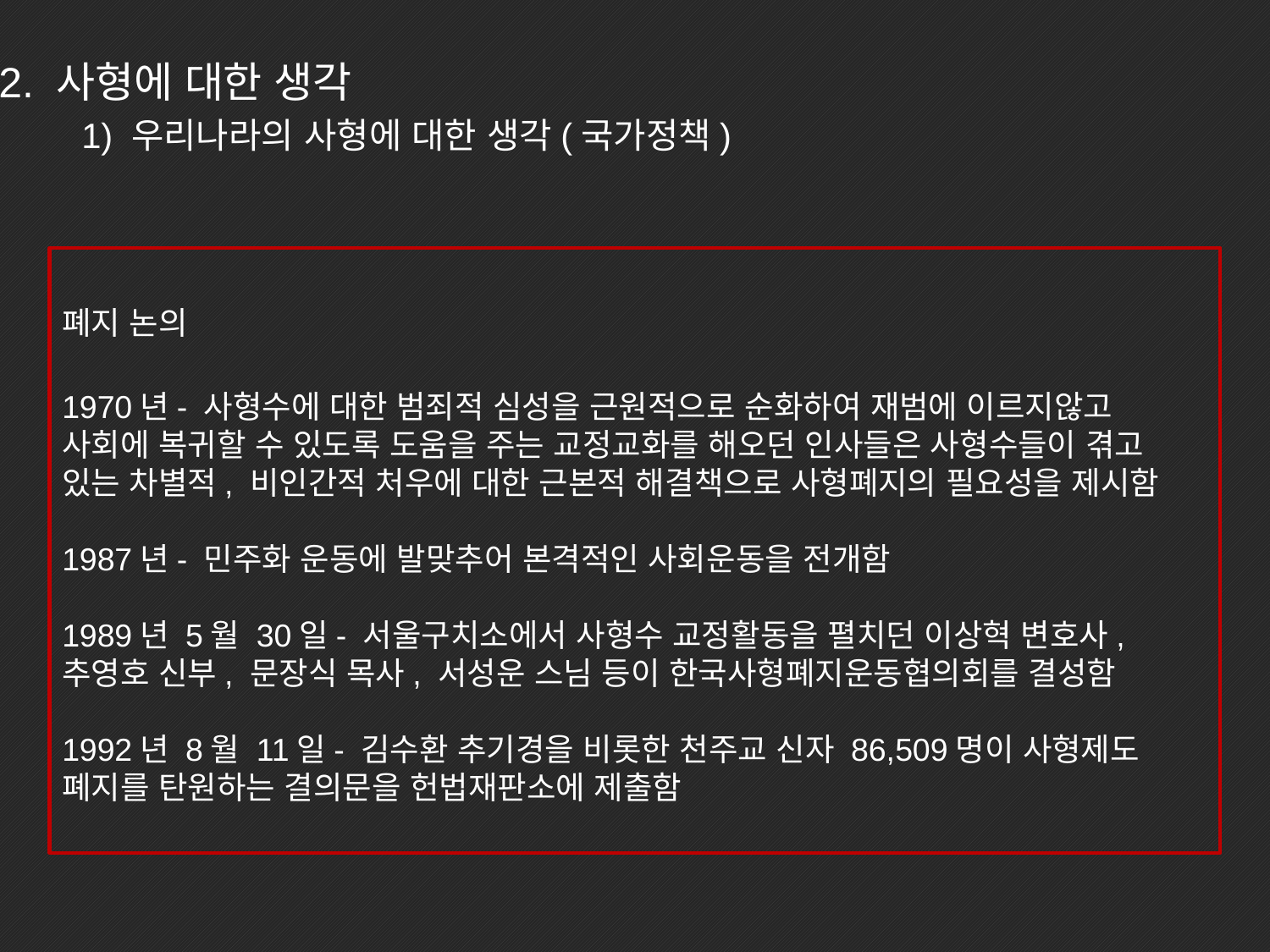

2. 사형에 대한 생각
       1) 우리나라의 사형에 대한 생각(국가정책)
폐지 논의

1970년- 사형수에 대한 범죄적 심성을 근원적으로 순화하여 재범에 이르지않고 사회에 복귀할 수 있도록 도움을 주는 교정교화를 해오던 인사들은 사형수들이 겪고 있는 차별적, 비인간적 처우에 대한 근본적 해결책으로 사형폐지의 필요성을 제시함

1987년- 민주화 운동에 발맞추어 본격적인 사회운동을 전개함

1989년 5월 30일- 서울구치소에서 사형수 교정활동을 펼치던 이상혁 변호사, 추영호 신부, 문장식 목사, 서성운 스님 등이 한국사형폐지운동협의회를 결성함

1992년 8월 11일- 김수환 추기경을 비롯한 천주교 신자 86,509명이 사형제도 폐지를 탄원하는 결의문을 헌법재판소에 제출함